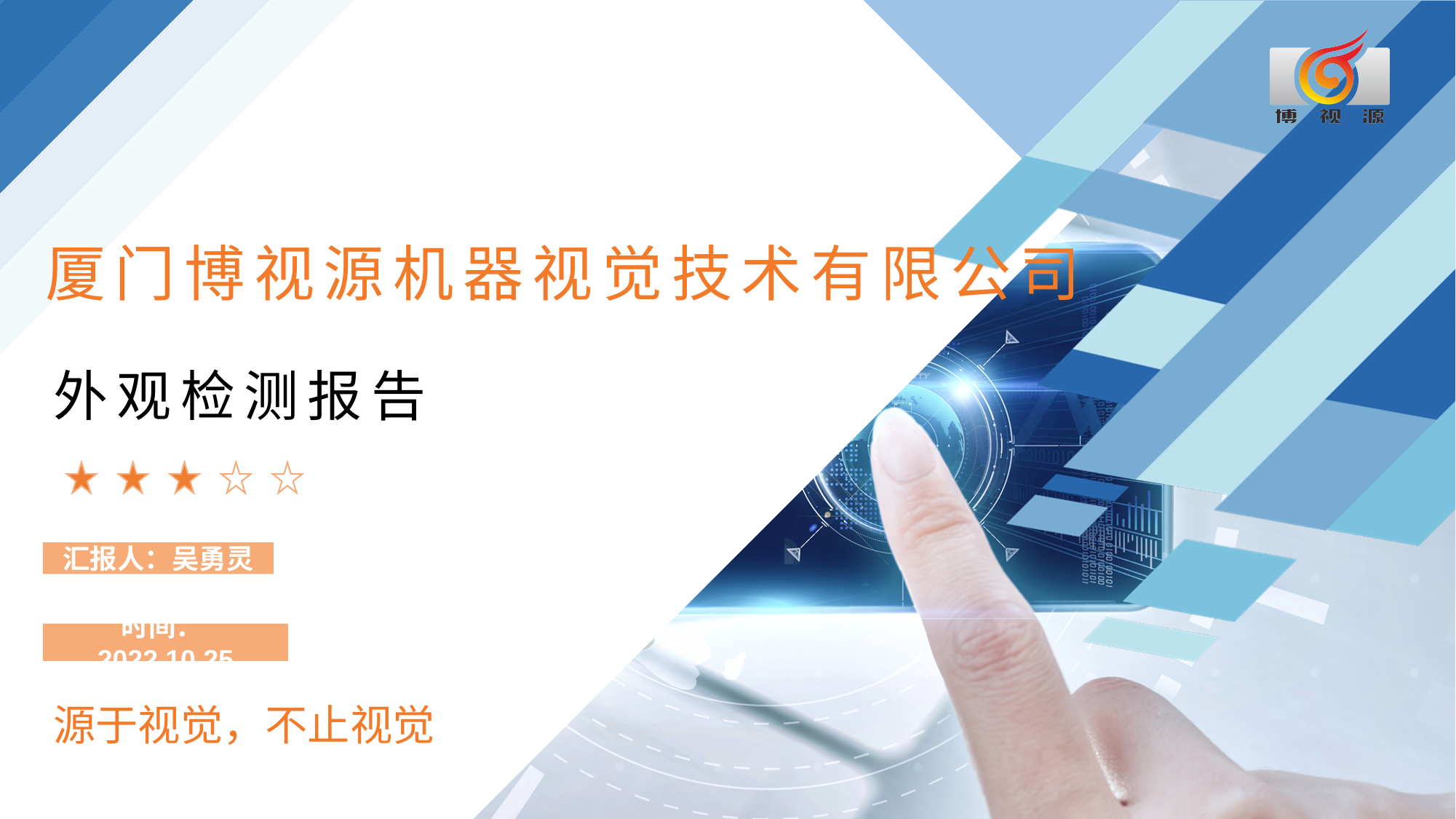

厦门博视源机器视觉技术有限公司
外观检测报告

汇报人：吴勇灵
时间：2022.10.25
源于视觉，不止视觉